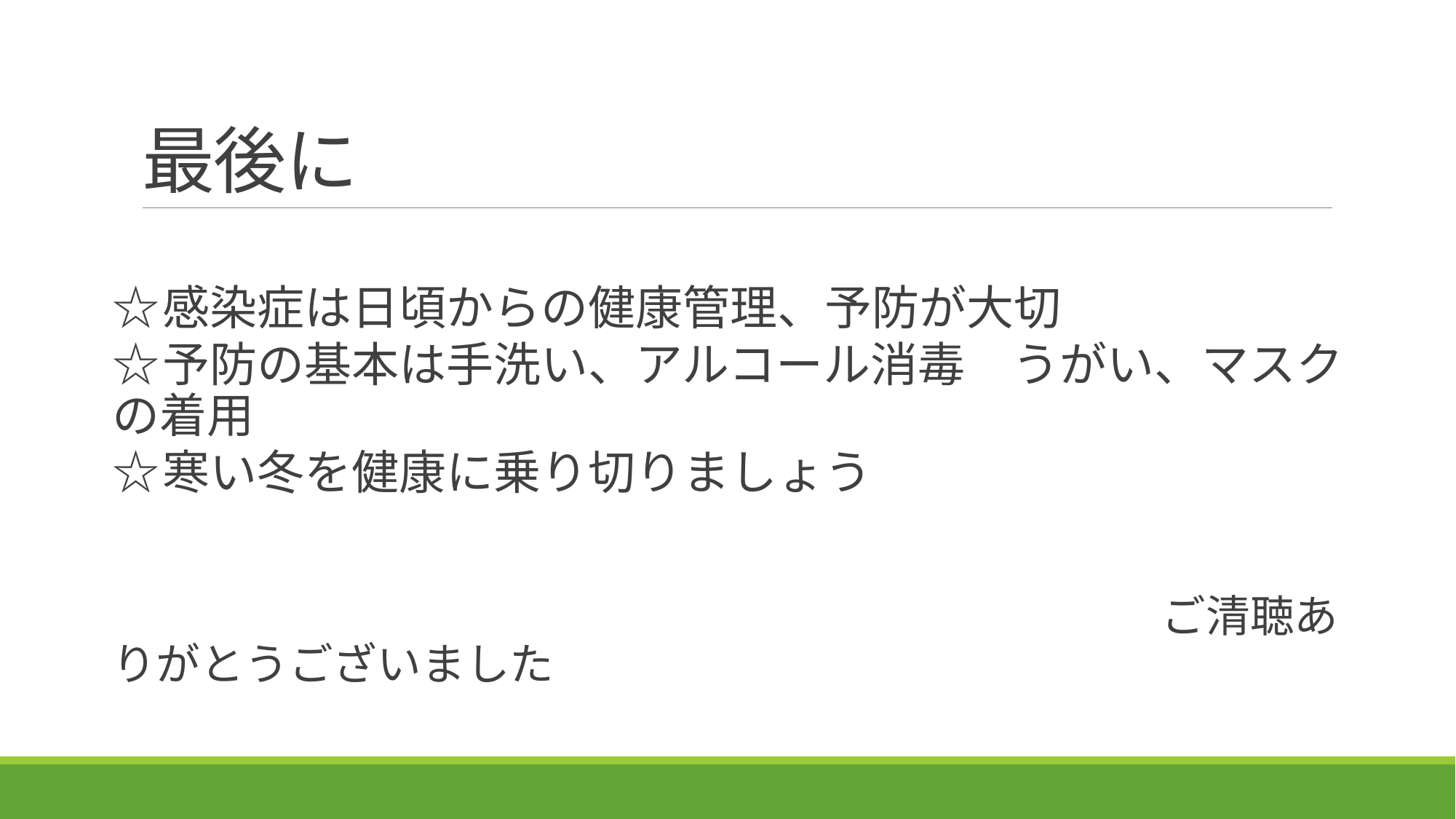

# 最後に

☆感染症は日頃からの健康管理、予防が大切
☆予防の基本は手洗い、アルコール消毒　うがい、マスクの着用
☆寒い冬を健康に乗り切りましょう

　　　　　　　　　　　　　　　　　　　　　　　　　　　　　ご清聴ありがとうございました